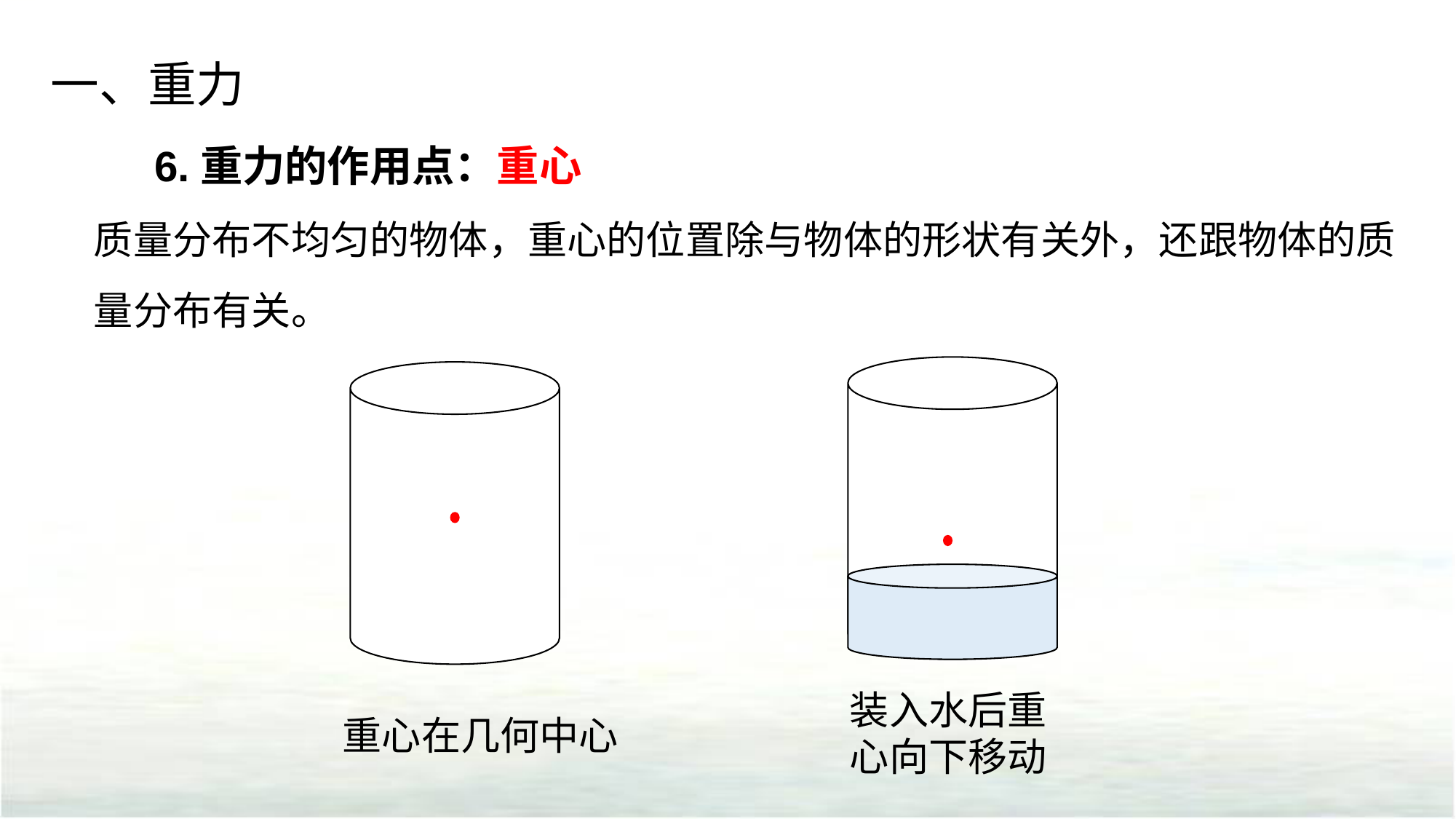

一、重力
6.重力的作用点：重心
质量分布不均匀的物体，重心的位置除与物体的形状有关外，还跟物体的质量分布有关。

装入水后重心向下移动
重心在几何中心